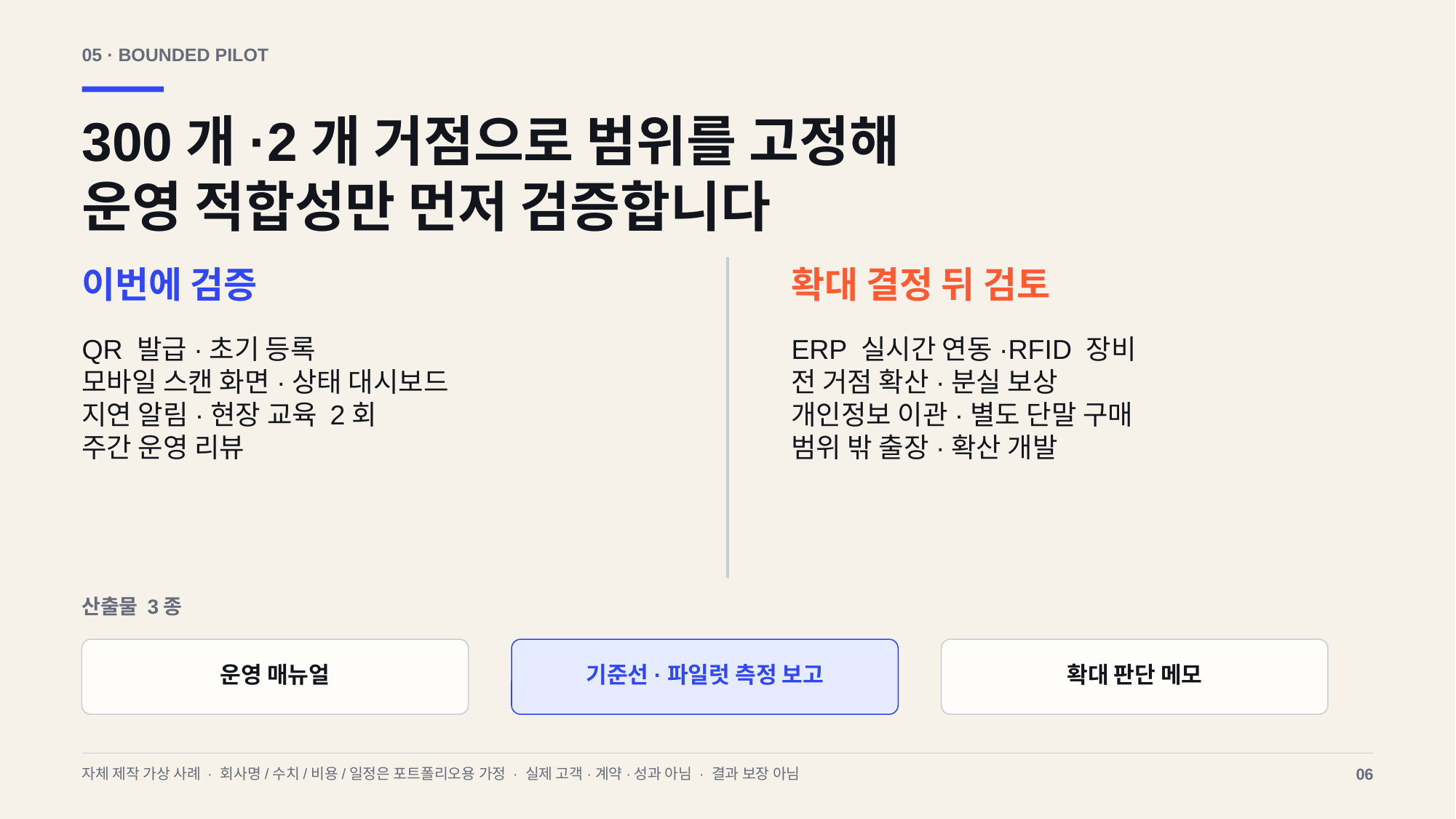

05 · BOUNDED PILOT

300개·2개 거점으로 범위를 고정해
운영 적합성만 먼저 검증합니다
이번에 검증
확대 결정 뒤 검토
QR 발급·초기 등록
모바일 스캔 화면·상태 대시보드
지연 알림·현장 교육 2회
주간 운영 리뷰
ERP 실시간 연동·RFID 장비
전 거점 확산·분실 보상
개인정보 이관·별도 단말 구매
범위 밖 출장·확산 개발
산출물 3종

운영 매뉴얼
기준선·파일럿 측정 보고
확대 판단 메모
자체 제작 가상 사례 · 회사명/수치/비용/일정은 포트폴리오용 가정 · 실제 고객·계약·성과 아님 · 결과 보장 아님
06